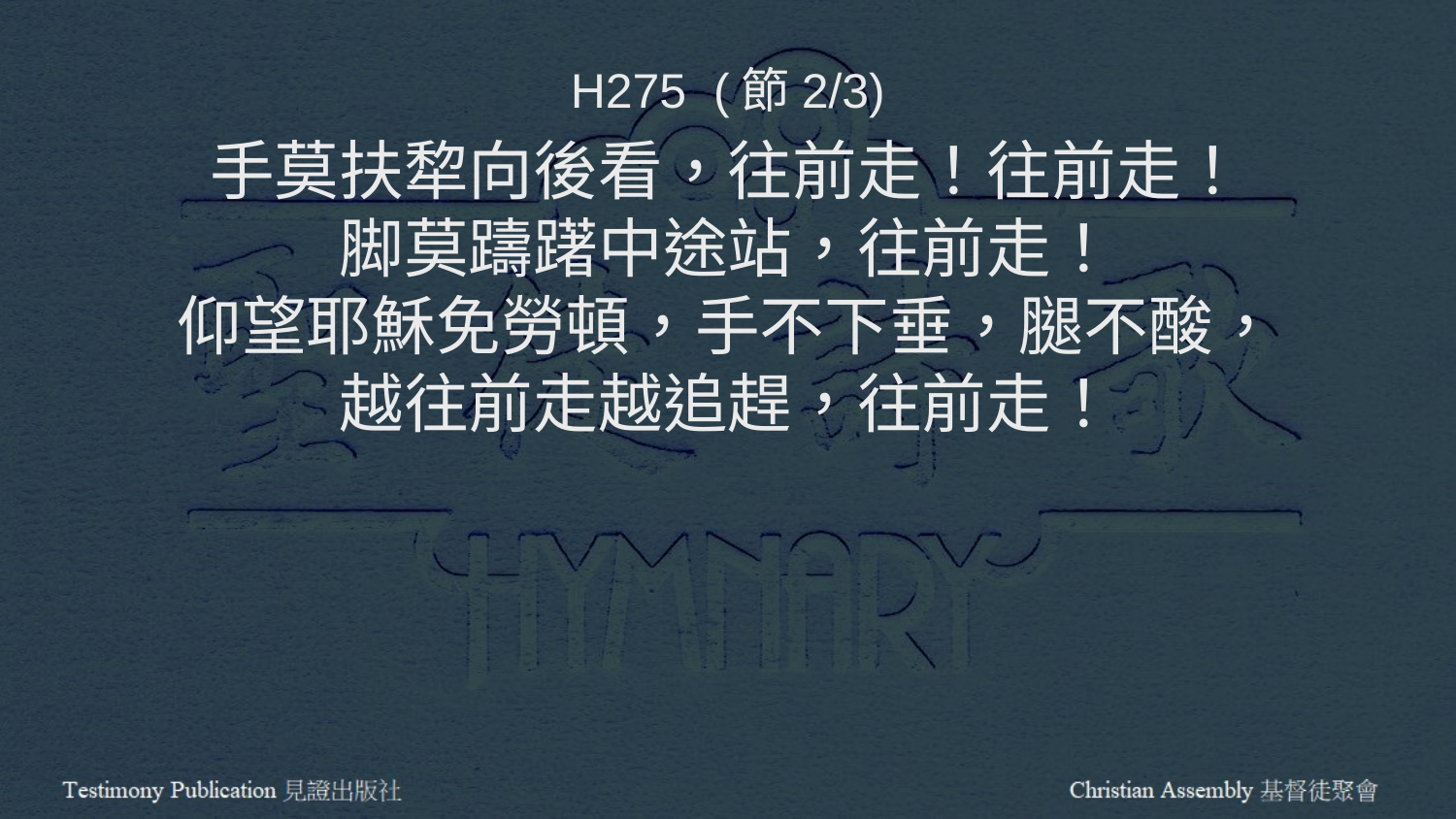

H275  (節2/3)
手莫扶犂向後看，往前走！往前走！
脚莫躊躇中途站，往前走！
仰望耶穌免勞頓，手不下垂，腿不酸，
越往前走越追趕，往前走！